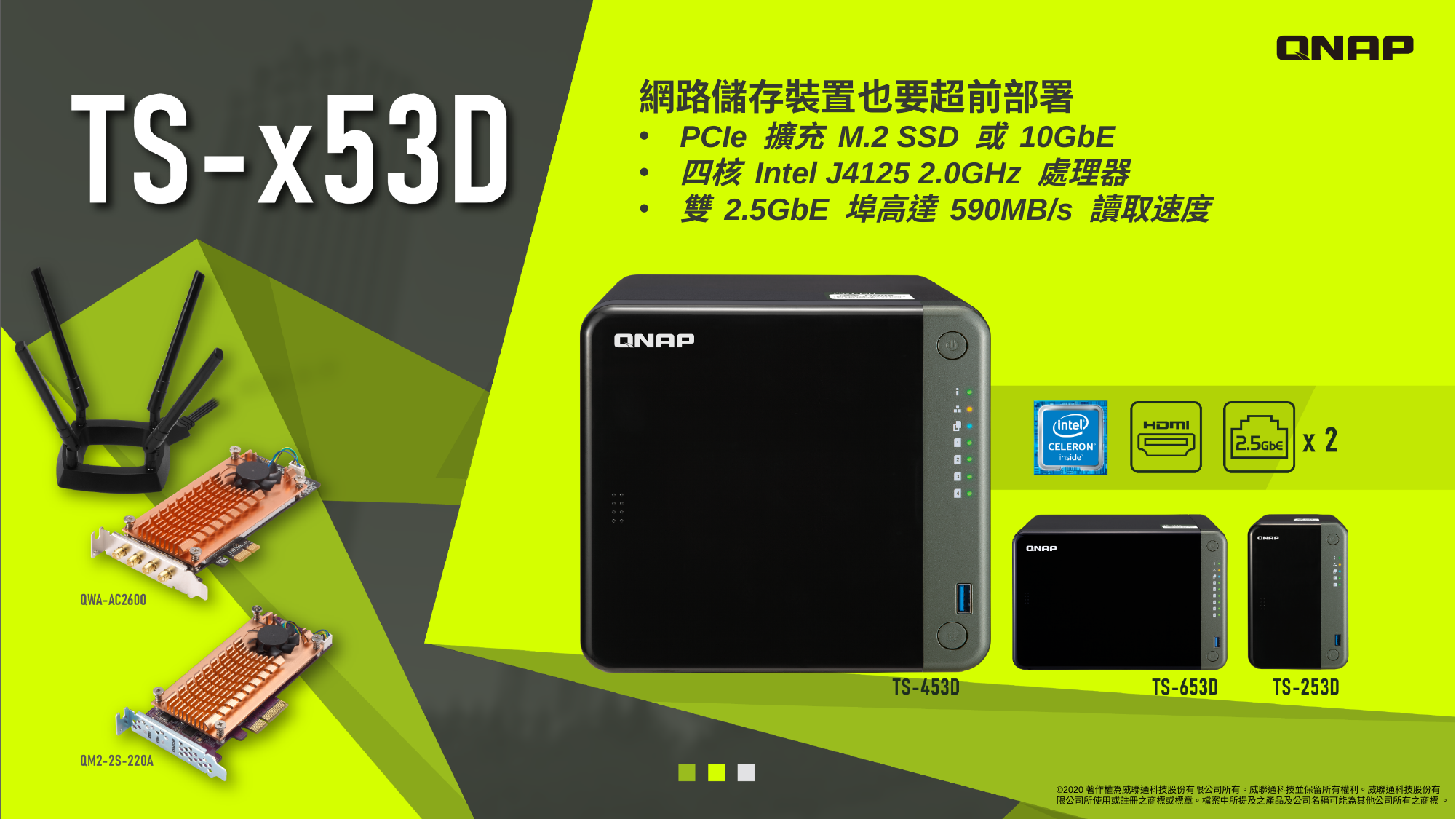

網路儲存裝置也要超前部署
PCIe 擴充 M.2 SSD 或 10GbE
四核 Intel J4125 2.0GHz 處理器
雙 2.5GbE 埠高達 590MB/s 讀取速度
©2020著作權為威聯通科技股份有限公司所有。威聯通科技並保留所有權利。威聯通科技股份有限公司所使用或註冊之商標或標章。檔案中所提及之產品及公司名稱可能為其他公司所有之商標 。